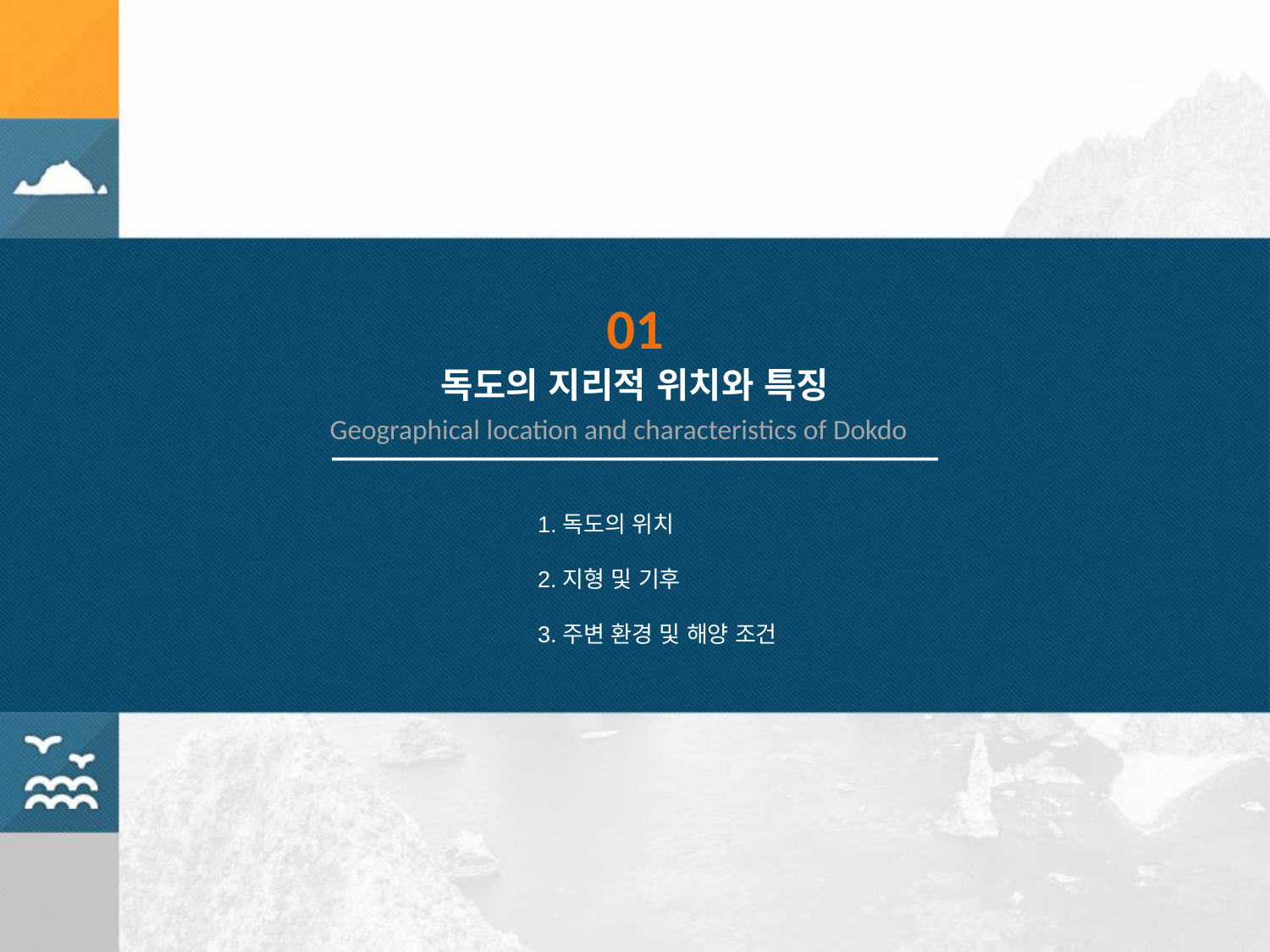

01
독도의 지리적 위치와 특징

Geographical location and characteristics of Dokdo

독도의 위치
지형 및 기후
주변 환경 및 해양 조건